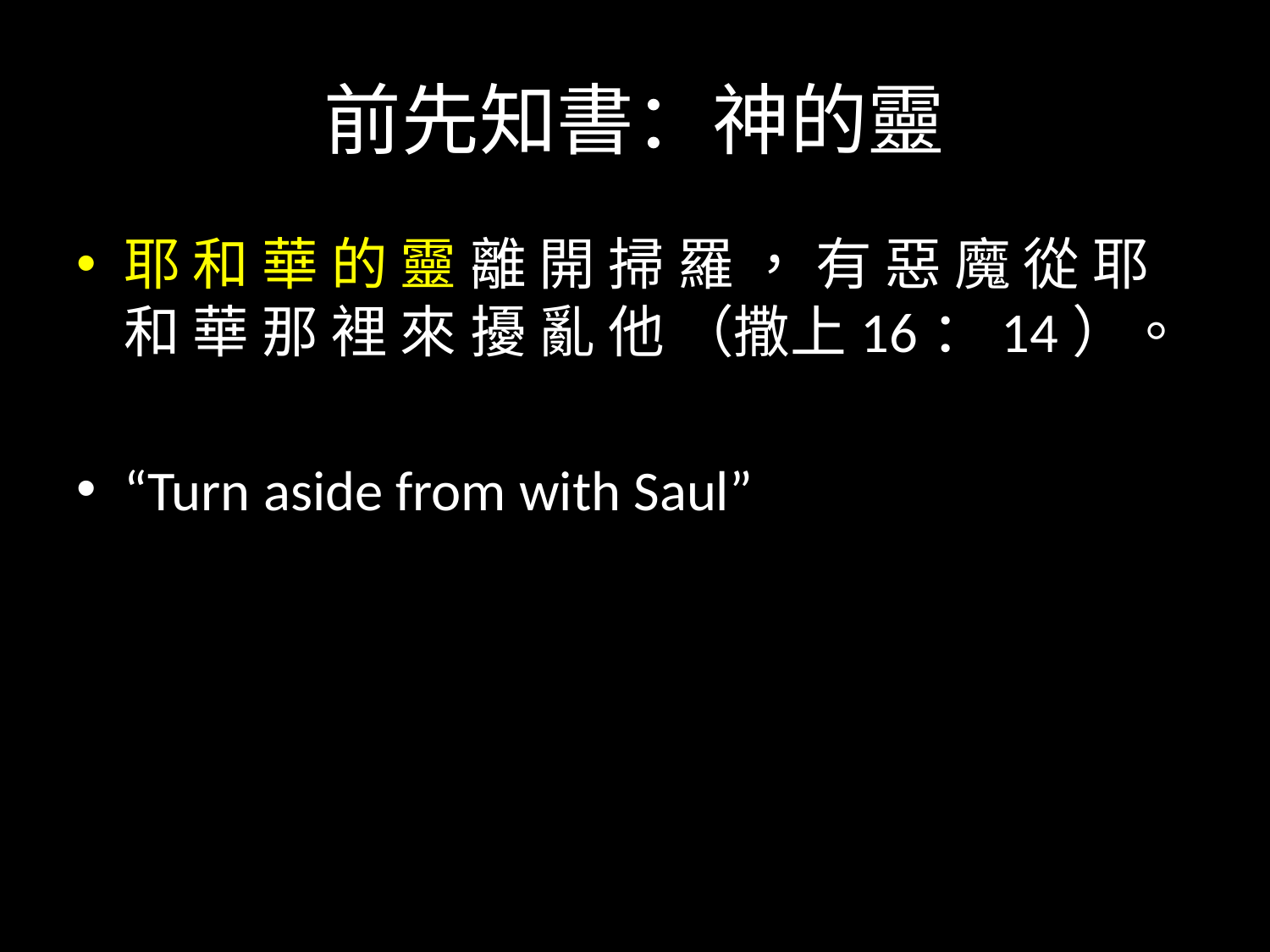

# 前先知書：神的靈
耶 和 華 的 靈 離 開 掃 羅 ， 有 惡 魔 從 耶 和 華 那 裡 來 擾 亂 他 （撒上16：14）。

“Turn aside from with Saul”